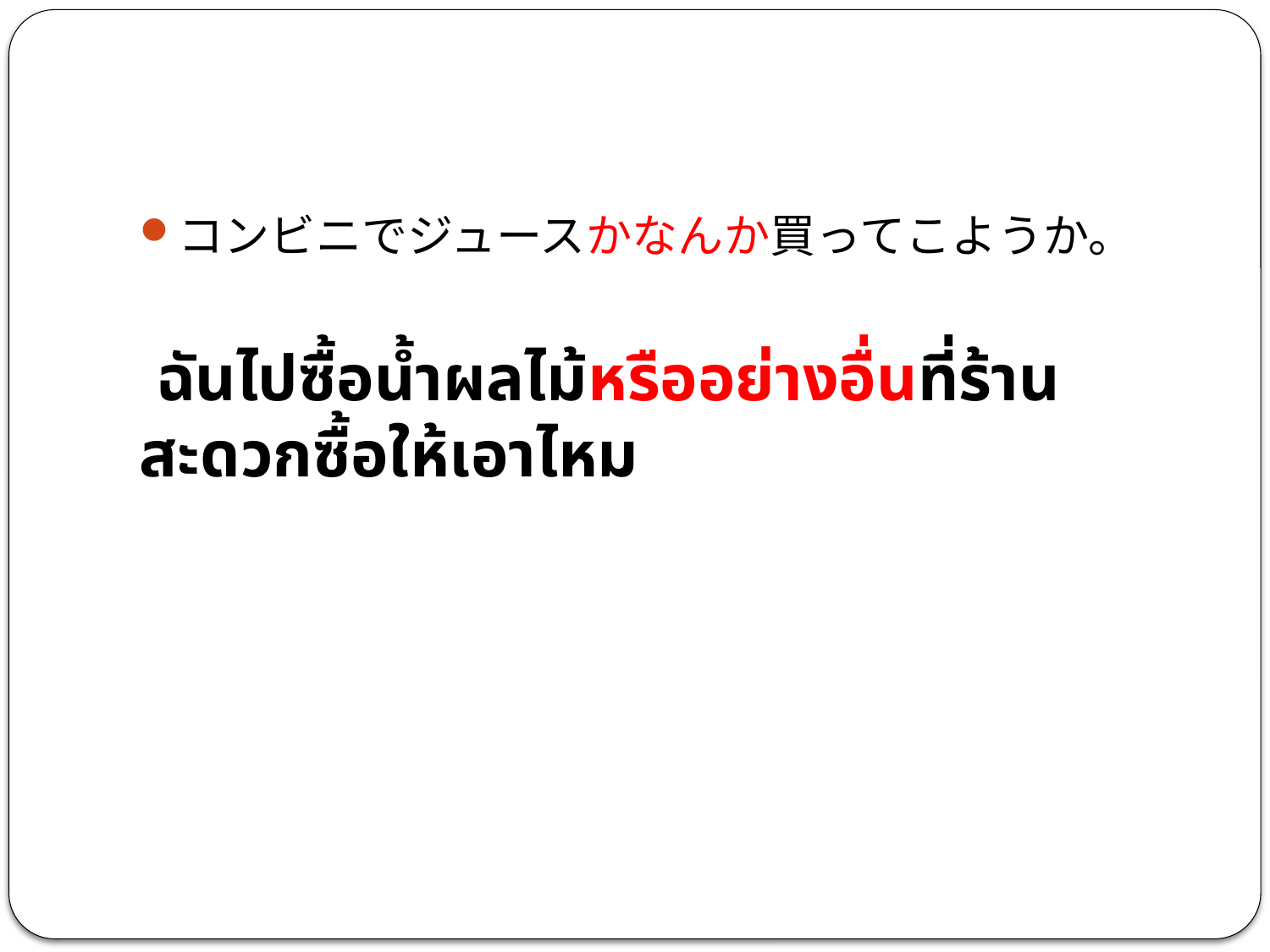

#
コンビニでジュースかなんか買ってこようか。

 ฉันไปซื้อน้ำผลไม้หรืออย่างอื่นที่ร้านสะดวกซื้อให้เอาไหม